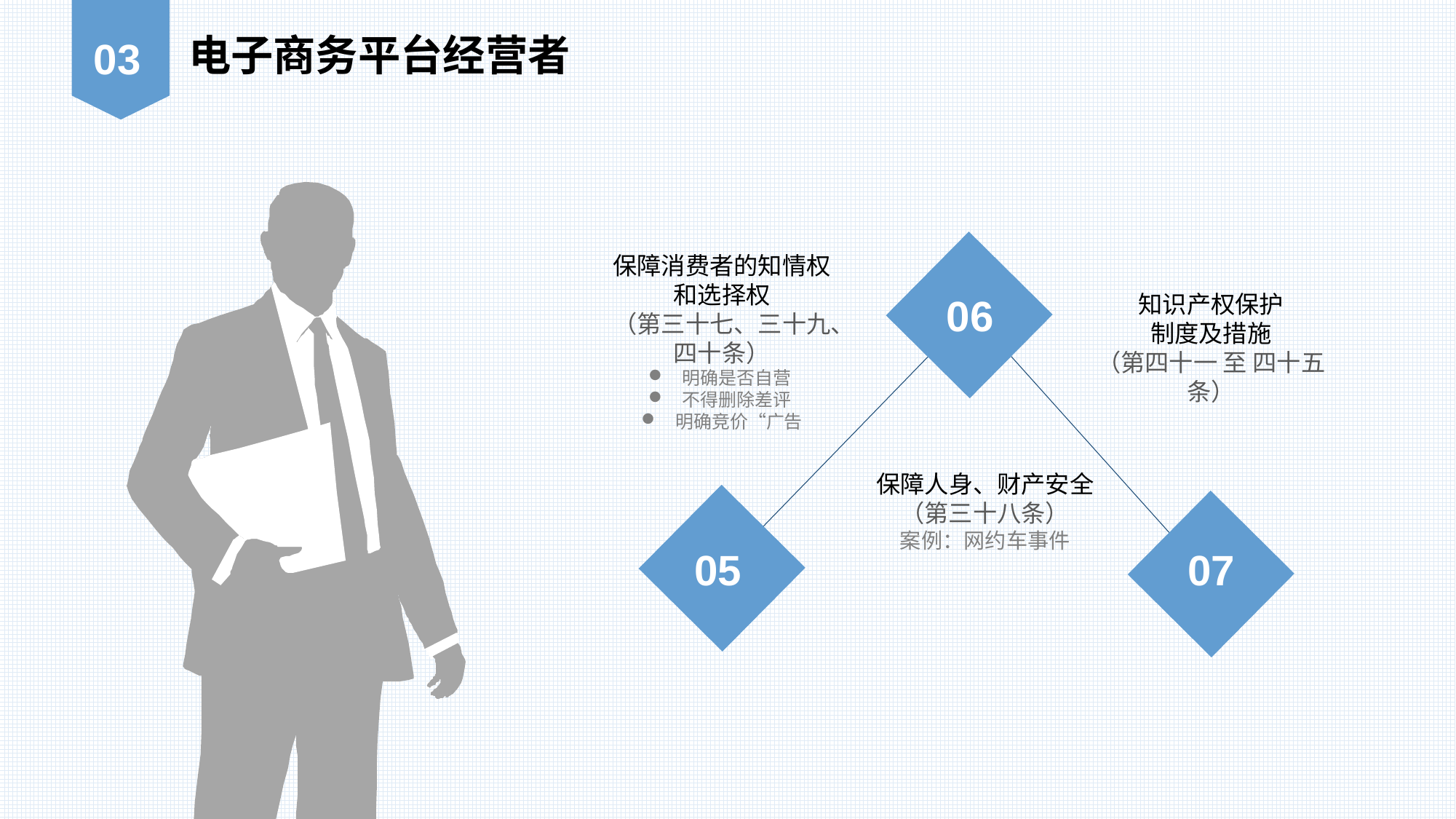

电子商务平台经营者
03

保障消费者的知情权和选择权
（第三十七、三十九、四十条）
明确是否自营
不得删除差评
明确竞价“广告

06

05
07
知识产权保护
制度及措施
（第四十一 至 四十五条）
保障人身、财产安全（第三十八条）
案例：网约车事件